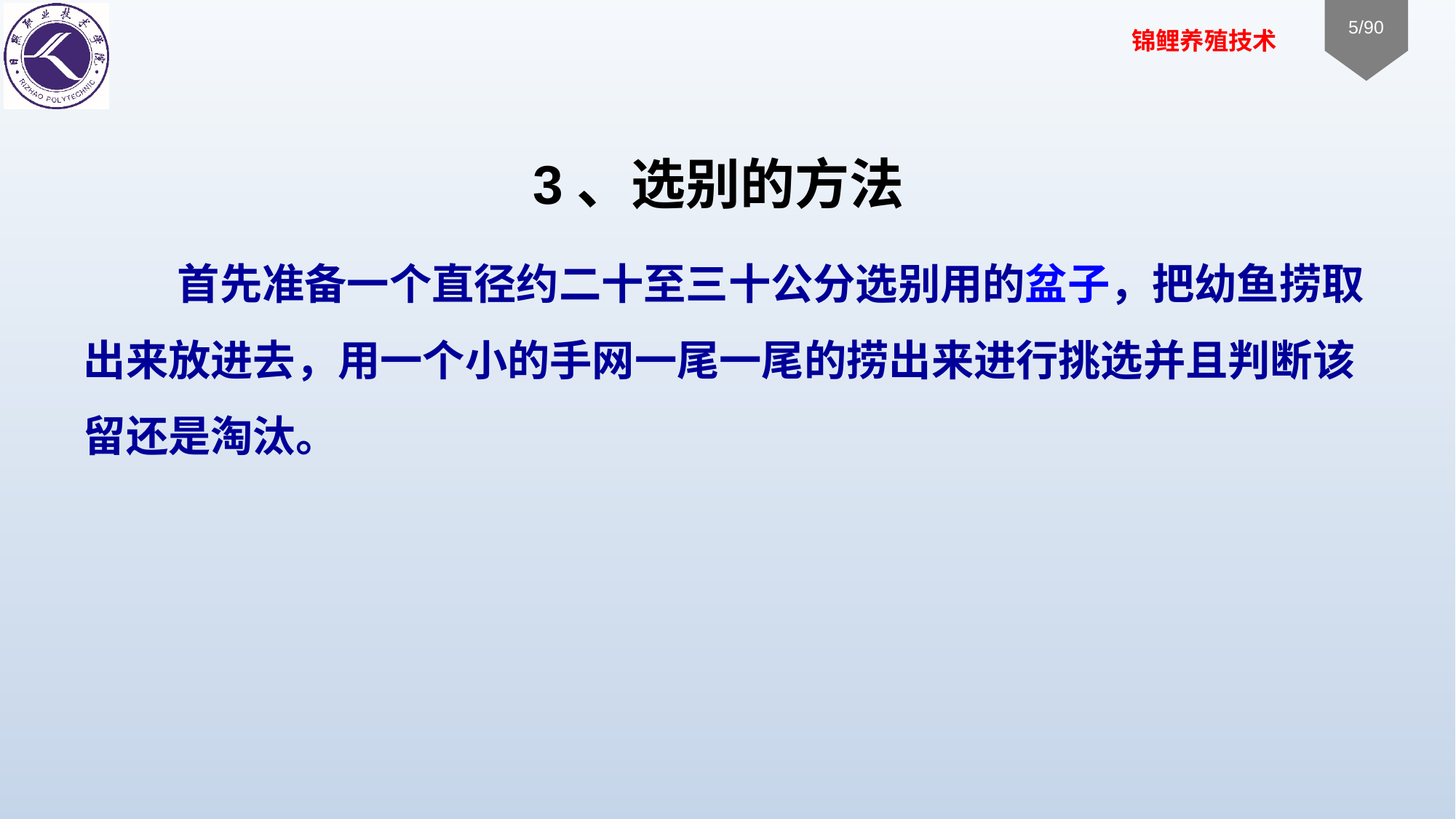

# 3、选别的方法
     首先准备一个直径约二十至三十公分选别用的盆子，把幼鱼捞取出来放进去，用一个小的手网一尾一尾的捞出来进行挑选并且判断该留还是淘汰。